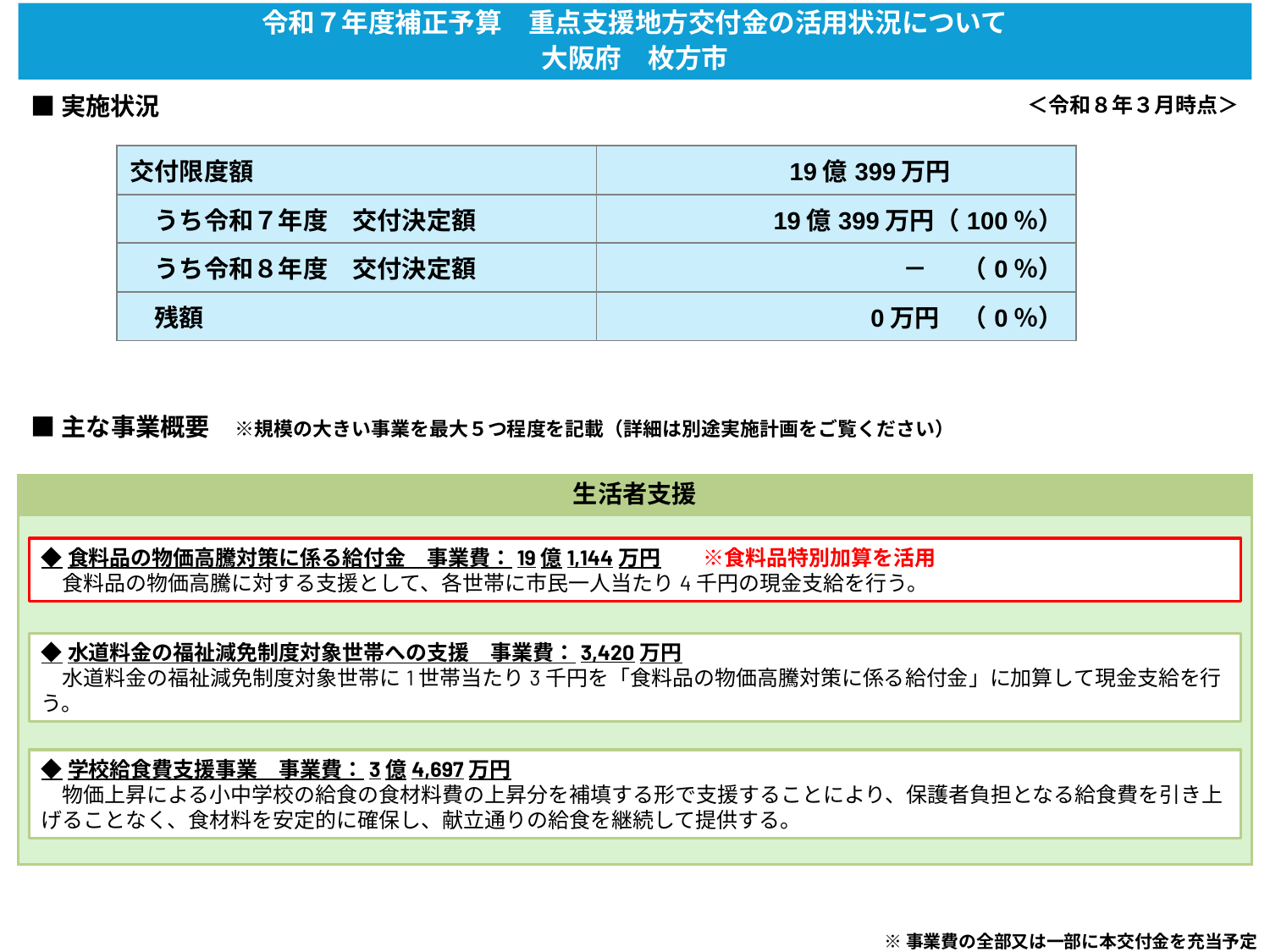

令和７年度補正予算　重点支援地方交付金の活用状況について
大阪府　枚方市
■実施状況
＜令和８年３月時点＞
| 交付限度額 | 19億399万円 |
| --- | --- |
| うち令和７年度　交付決定額 | 19億399万円（100％） |
| うち令和８年度　交付決定額 | － （0％） |
| 残額 | 0万円 （0％） |
■主な事業概要　※規模の大きい事業を最大５つ程度を記載（詳細は別途実施計画をご覧ください）
生活者支援

◆食料品の物価高騰対策に係る給付金　事業費：19億1,144万円　　※食料品特別加算を活用
　食料品の物価高騰に対する支援として、各世帯に市民一人当たり4千円の現金支給を行う。
◆水道料金の福祉減免制度対象世帯への支援　事業費：3,420万円
　水道料金の福祉減免制度対象世帯に1世帯当たり3千円を「食料品の物価高騰対策に係る給付金」に加算して現金支給を行う。
◆学校給食費支援事業　事業費：3億4,697万円
　物価上昇による小中学校の給食の食材料費の上昇分を補填する形で支援することにより、保護者負担となる給食費を引き上げることなく、食材料を安定的に確保し、献立通りの給食を継続して提供する。
※事業費の全部又は一部に本交付金を充当予定